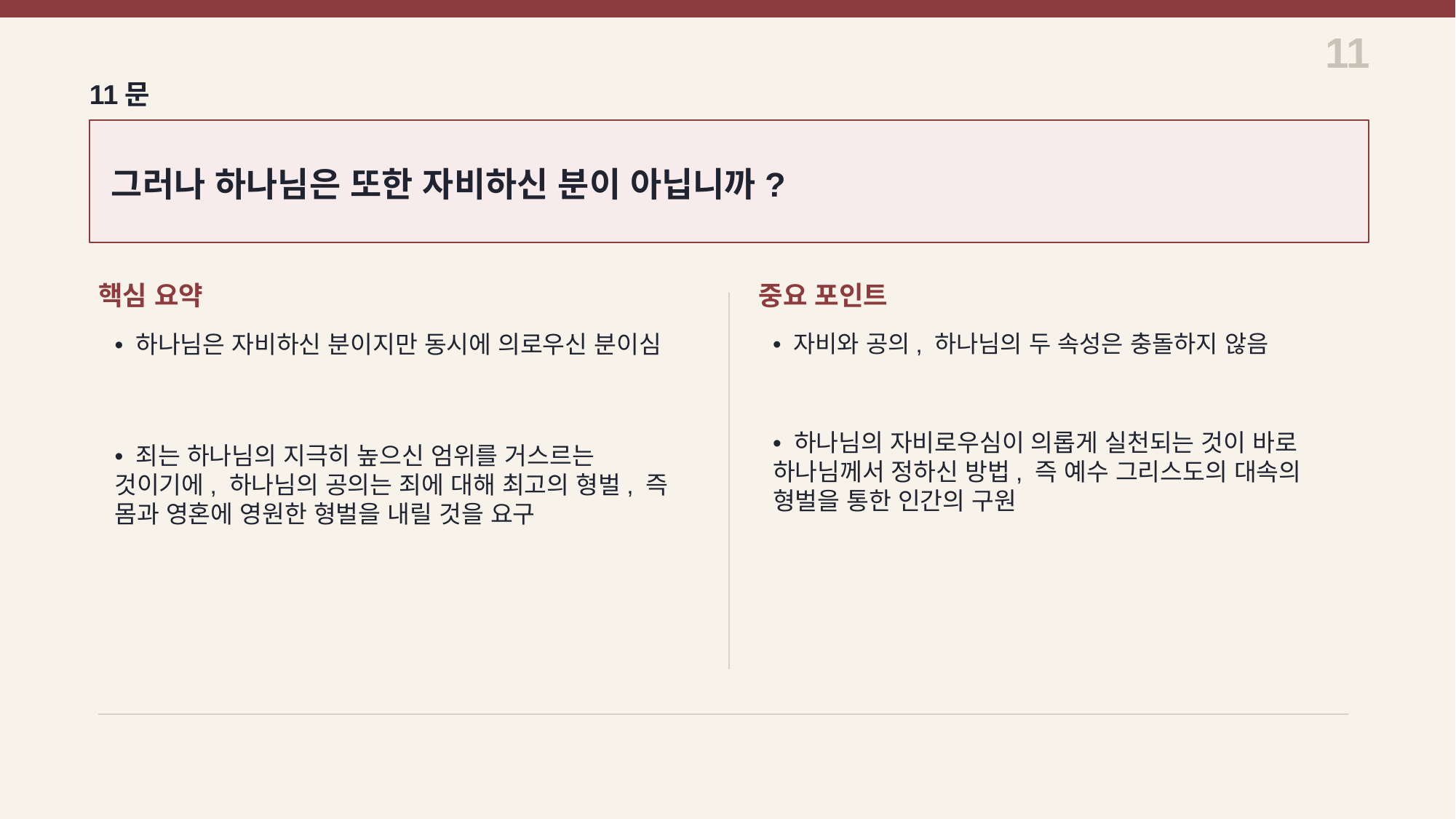

11
11문

그러나 하나님은 또한 자비하신 분이 아닙니까?
핵심 요약
중요 포인트
• 하나님은 자비하신 분이지만 동시에 의로우신 분이심
• 자비와 공의, 하나님의 두 속성은 충돌하지 않음
• 하나님의 자비로우심이 의롭게 실천되는 것이 바로 하나님께서 정하신 방법, 즉 예수 그리스도의 대속의 형벌을 통한 인간의 구원
• 죄는 하나님의 지극히 높으신 엄위를 거스르는 것이기에, 하나님의 공의는 죄에 대해 최고의 형벌, 즉 몸과 영혼에 영원한 형벌을 내릴 것을 요구